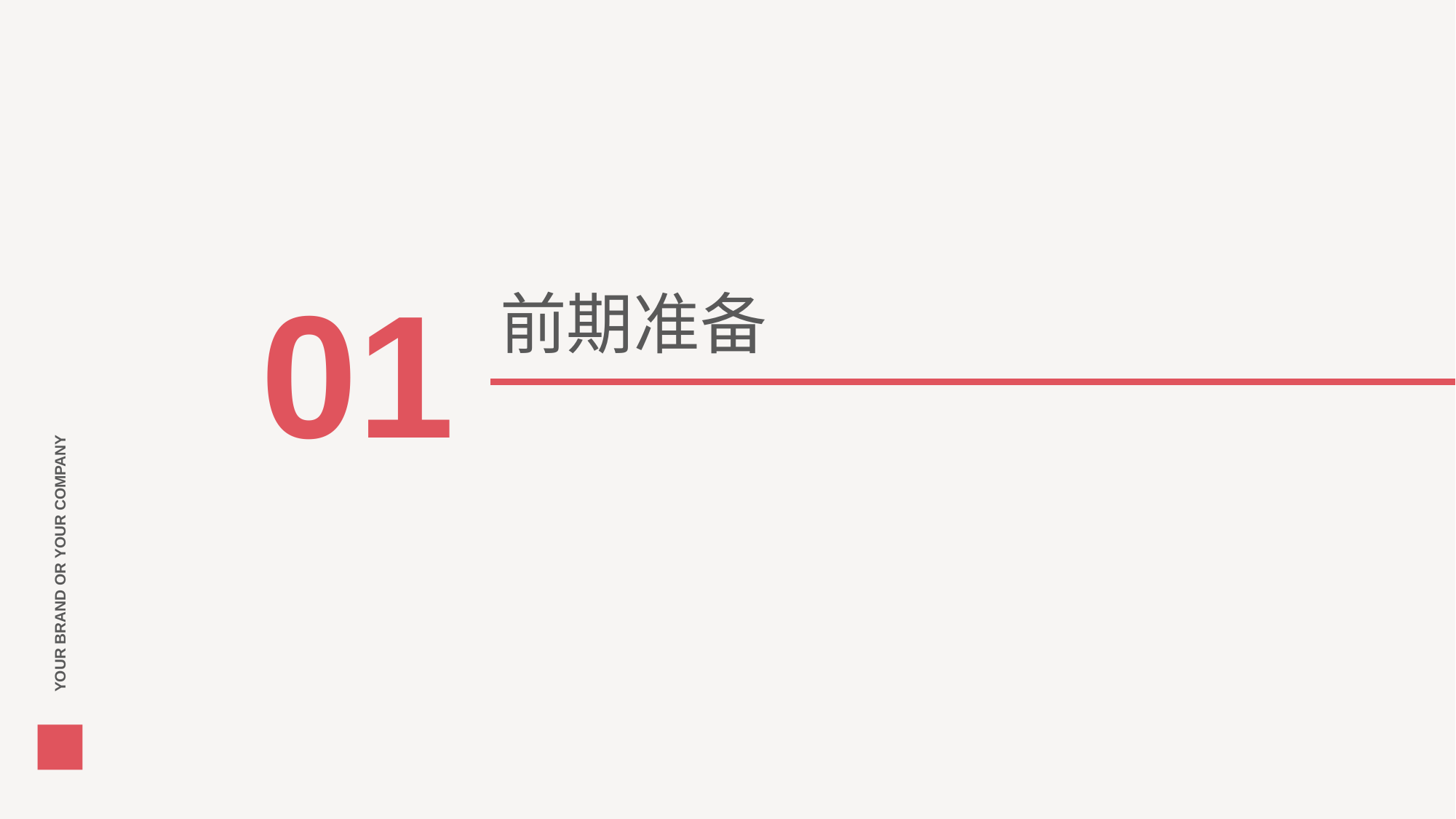

01
# 前期准备
YOUR BRAND OR YOUR COMPANY